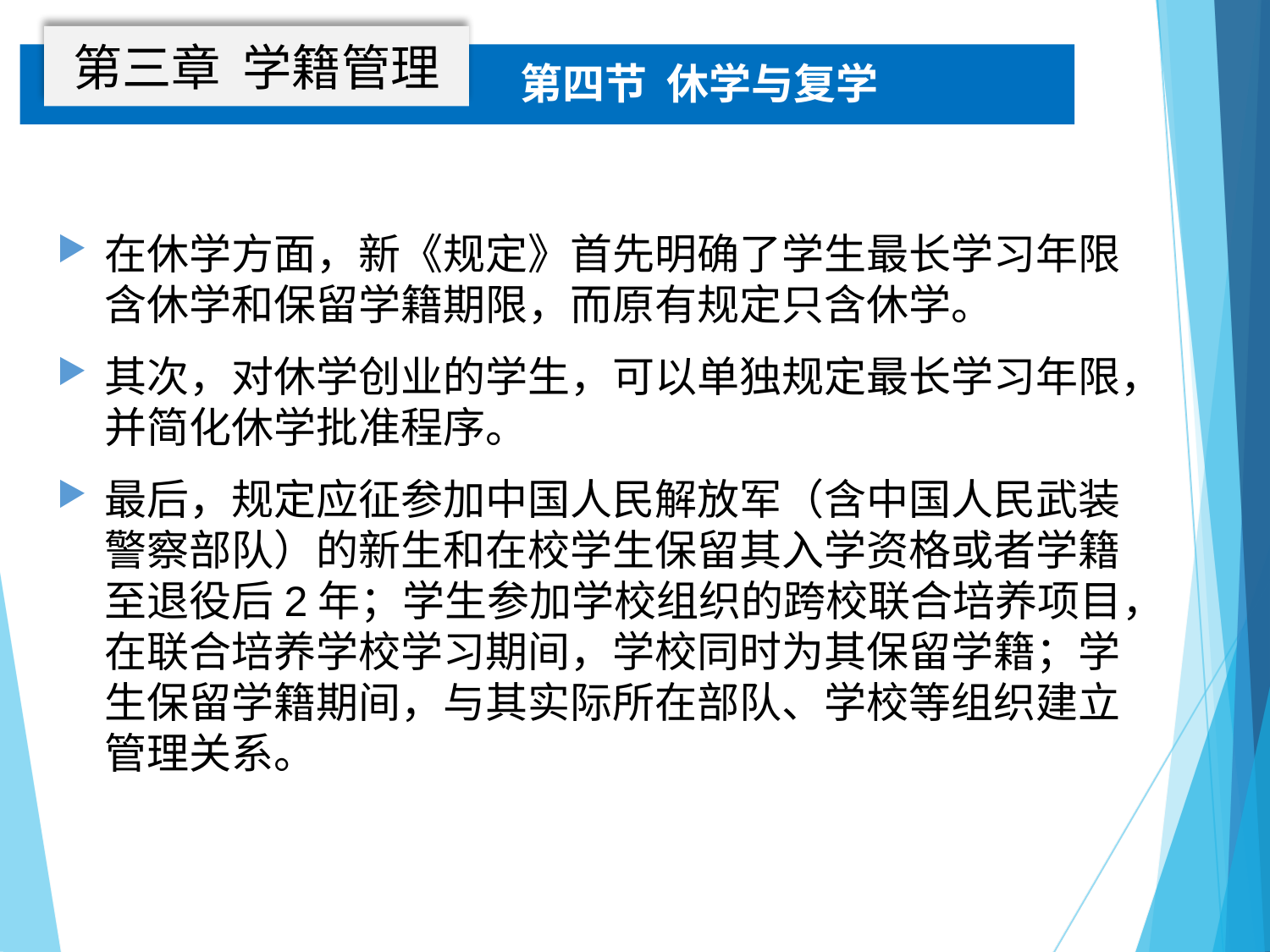

第三章  学籍管理
第四节  休学与复学
在休学方面，新《规定》首先明确了学生最长学习年限含休学和保留学籍期限，而原有规定只含休学。
其次，对休学创业的学生，可以单独规定最长学习年限，并简化休学批准程序。
最后，规定应征参加中国人民解放军（含中国人民武装警察部队）的新生和在校学生保留其入学资格或者学籍至退役后2年；学生参加学校组织的跨校联合培养项目，在联合培养学校学习期间，学校同时为其保留学籍；学生保留学籍期间，与其实际所在部队、学校等组织建立管理关系。